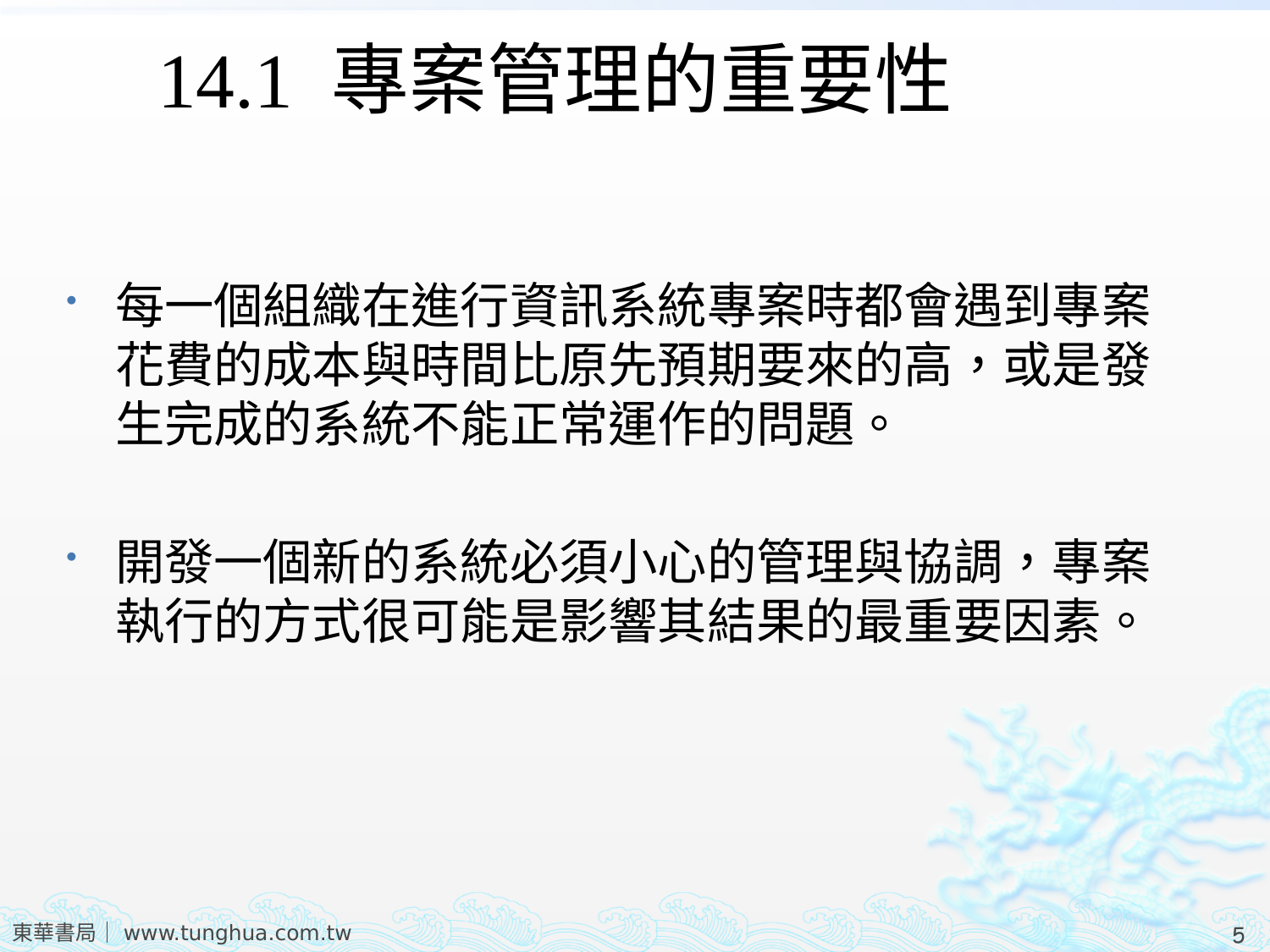

14.1 專案管理的重要性
每一個組織在進行資訊系統專案時都會遇到專案花費的成本與時間比原先預期要來的高，或是發生完成的系統不能正常運作的問題。

開發一個新的系統必須小心的管理與協調，專案執行的方式很可能是影響其結果的最重要因素。